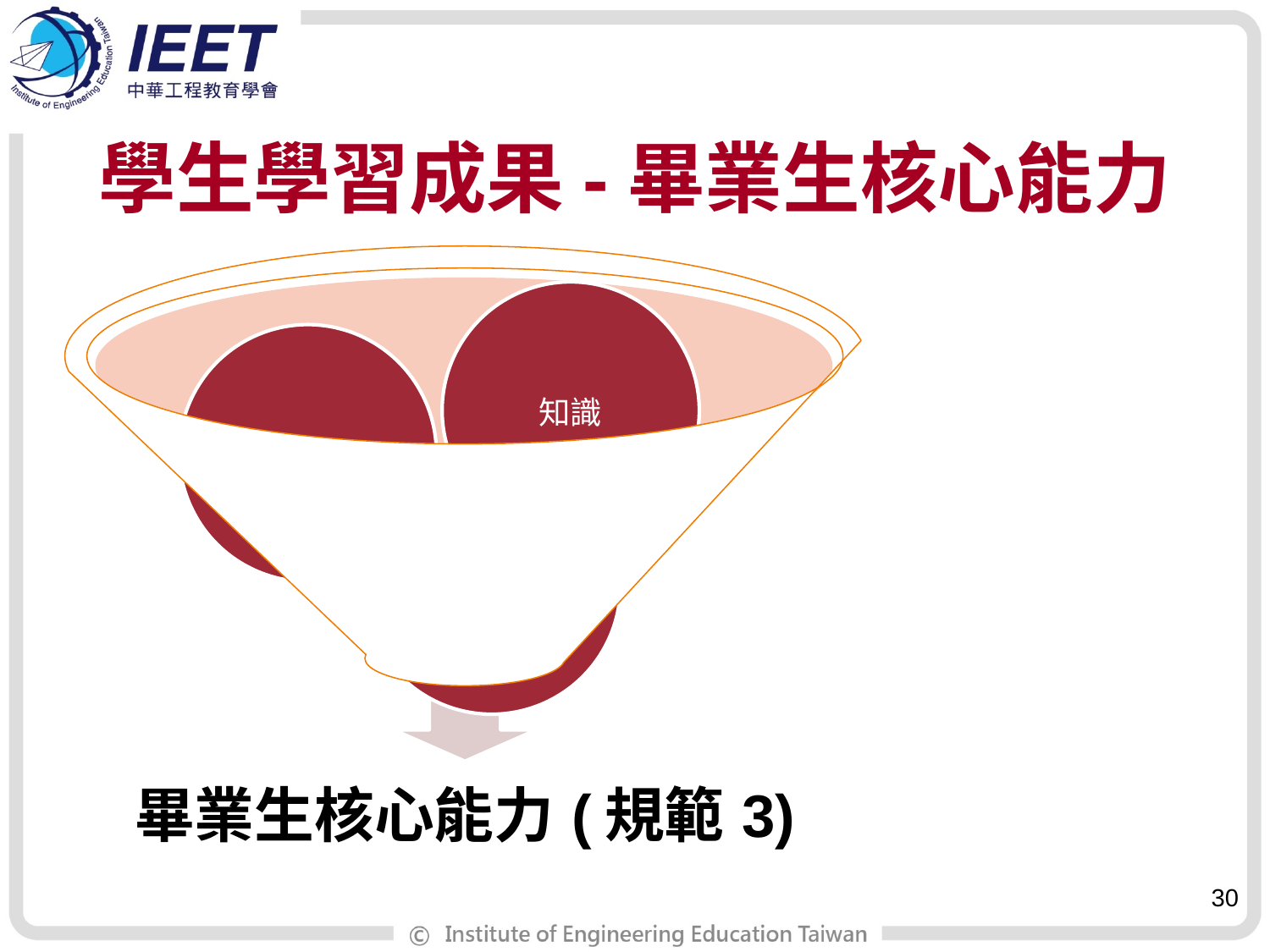

# 學生學習成果-畢業生核心能力
知識
技術
態度
畢業生核心能力(規範3)
30